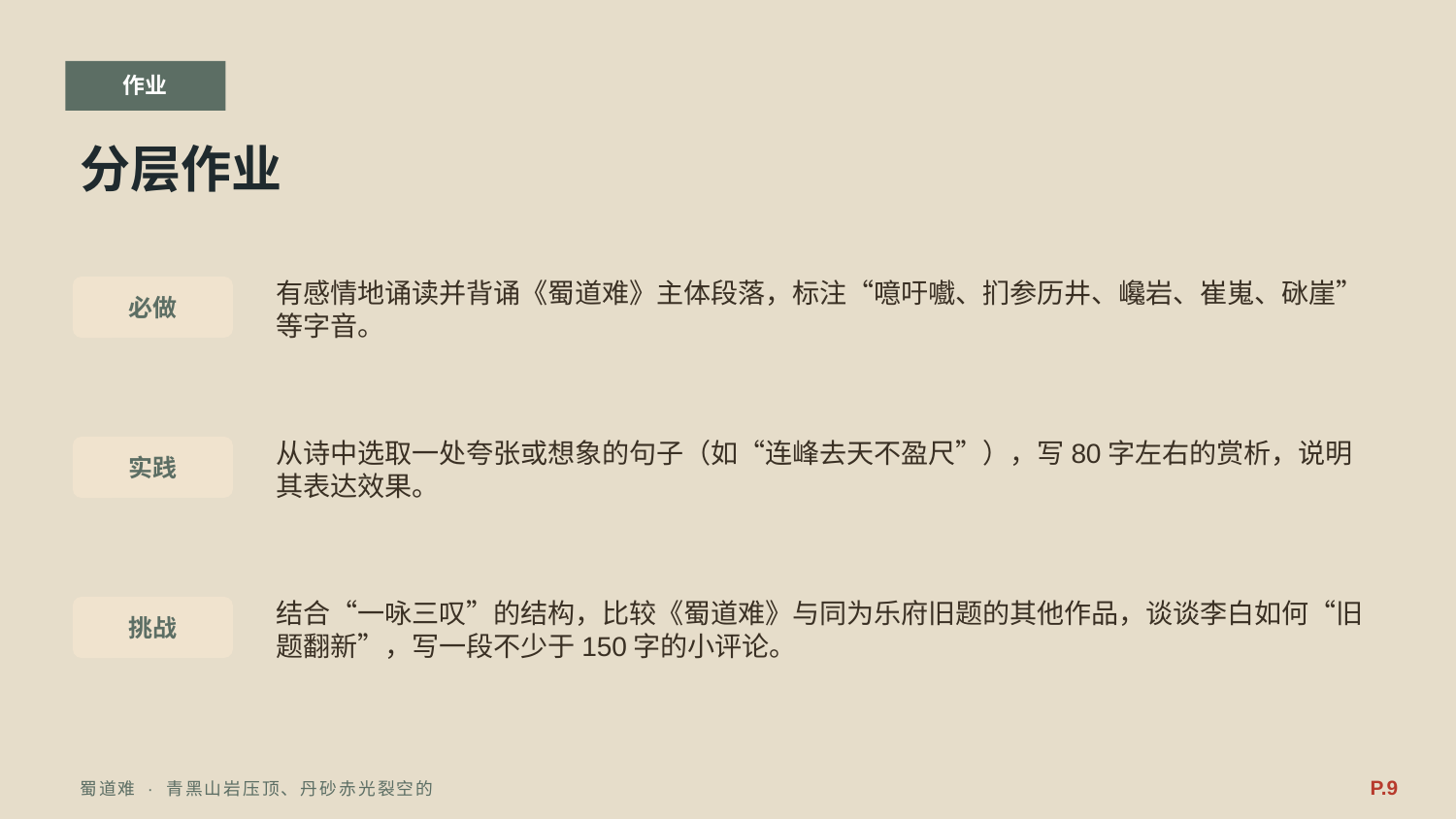

作业

分层作业
有感情地诵读并背诵《蜀道难》主体段落，标注“噫吁嚱、扪参历井、巉岩、崔嵬、砯崖”等字音。
必做

从诗中选取一处夸张或想象的句子（如“连峰去天不盈尺”），写80字左右的赏析，说明其表达效果。
实践

结合“一咏三叹”的结构，比较《蜀道难》与同为乐府旧题的其他作品，谈谈李白如何“旧题翻新”，写一段不少于150字的小评论。
挑战

P.9
蜀道难 · 青黑山岩压顶、丹砂赤光裂空的